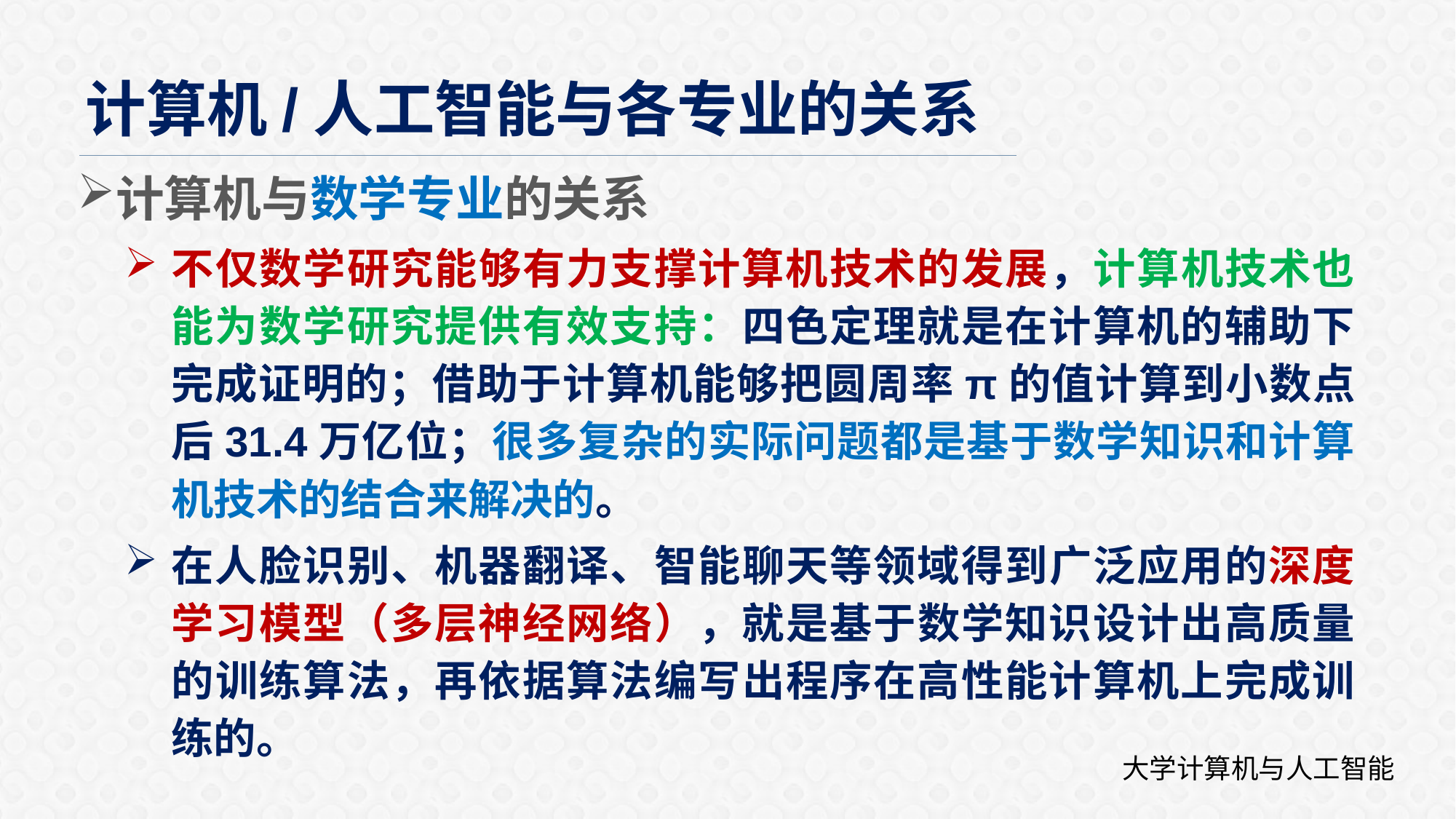

计算机/人工智能与各专业的关系
计算机与数学专业的关系
不仅数学研究能够有力支撑计算机技术的发展，计算机技术也能为数学研究提供有效支持：四色定理就是在计算机的辅助下完成证明的；借助于计算机能够把圆周率π的值计算到小数点后31.4万亿位；很多复杂的实际问题都是基于数学知识和计算机技术的结合来解决的。
在人脸识别、机器翻译、智能聊天等领域得到广泛应用的深度学习模型（多层神经网络），就是基于数学知识设计出高质量的训练算法，再依据算法编写出程序在高性能计算机上完成训练的。